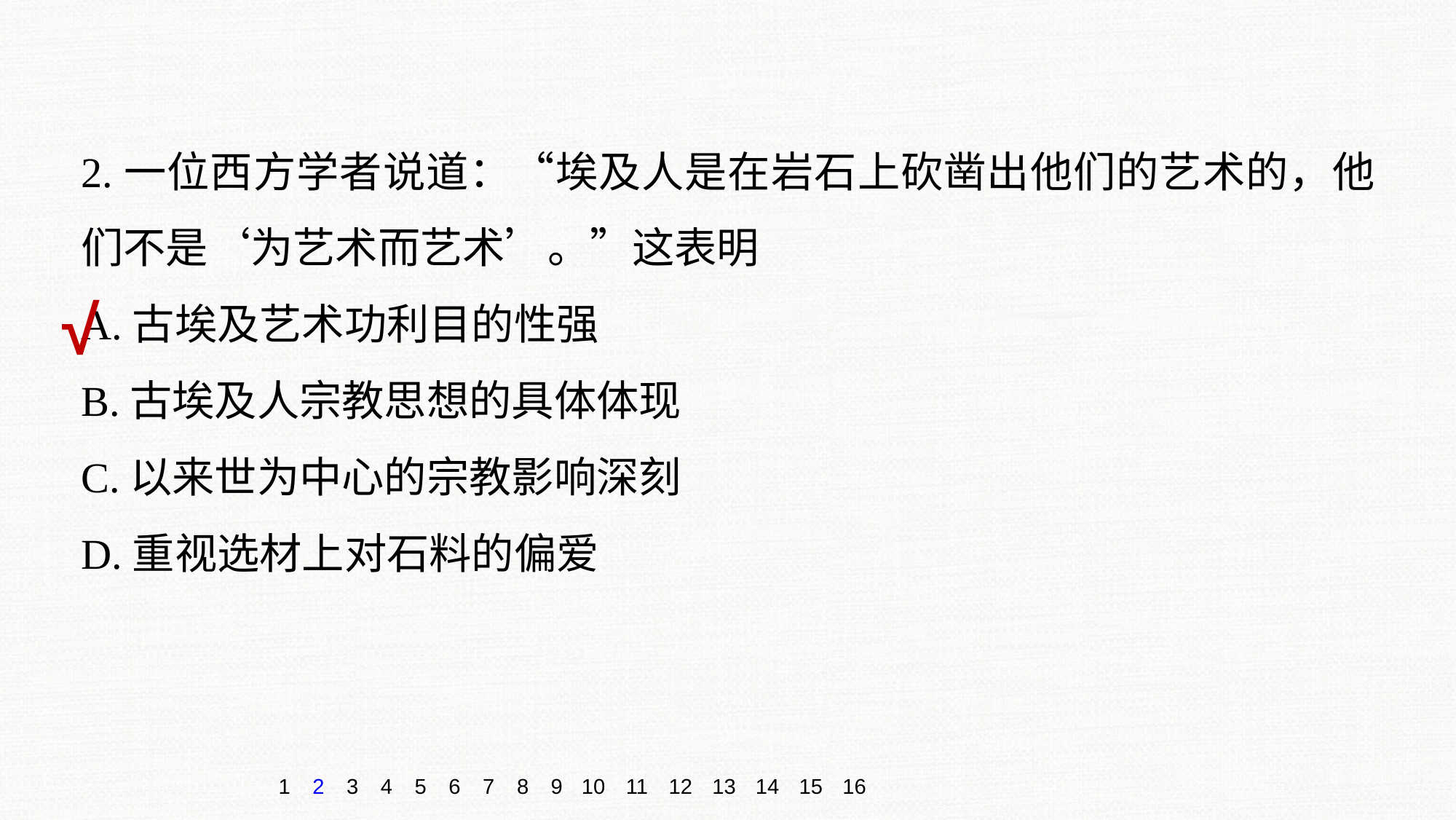

2.一位西方学者说道：“埃及人是在岩石上砍凿出他们的艺术的，他们不是‘为艺术而艺术’。”这表明
A.古埃及艺术功利目的性强
B.古埃及人宗教思想的具体体现
C.以来世为中心的宗教影响深刻
D.重视选材上对石料的偏爱
√
1
2
3
4
5
6
7
8
9
10
11
12
13
14
15
16